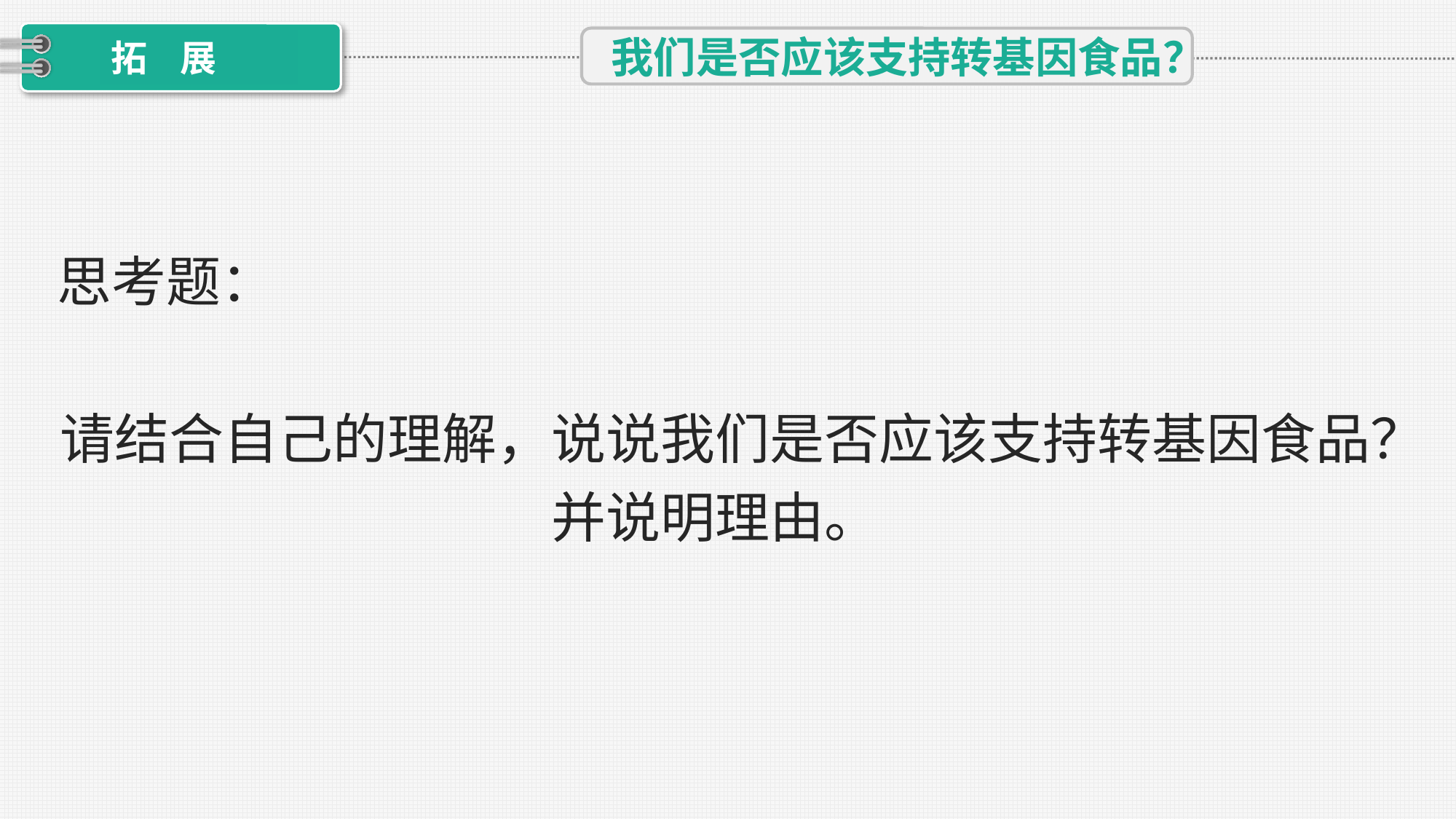

我们是否应该支持转基因食品？
拓    展
思考题：

请结合自己的理解，说说我们是否应该支持转基因食品？
并说明理由。